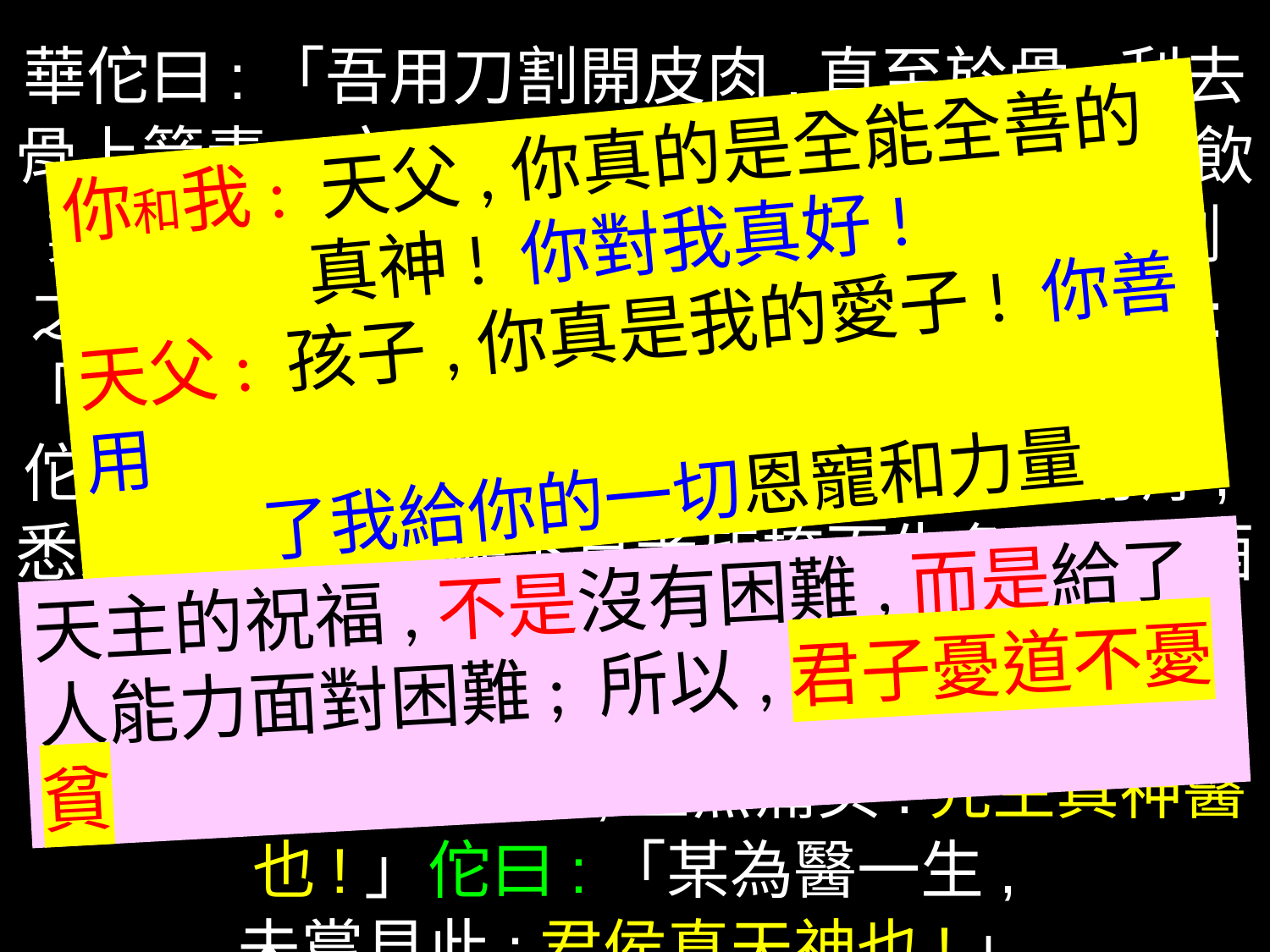

華佗曰:「吾用刀割開皮肉,直至於骨,刮去骨上箭毒, 方可無事.但恐君侯懼耳.」公飲數盃酒畢,一面仍與馬良弈棋,伸臂令佗割之. 佗曰:「某便下手,君侯勿驚.」公曰:「任汝醫治.吾豈比世間俗子,懼痛者耶?」佗乃下刀割開皮肉,直至於骨;佗用刀刮骨,悉悉有聲.帳上帳下見者皆掩面失色.公飲酒食肉,談笑弈棋,全無痛苦之色.佗刮盡其毒,敷上藥,以線縫之.公大笑而起,謂眾將曰:「此臂伸舒如故,並無痛矣.先生真神醫也!」佗曰:「某為醫一生,
未嘗見此;君侯真天神也!」
你和我: 天父,你真的是全能全善的
              真神! 你對我真好!
天父: 孩子,你真是我的愛子! 你善用
           了我給你的一切恩寵和力量
天主的祝福,不是沒有困難,而是給了人能力面對困難; 所以,君子憂道不憂貧